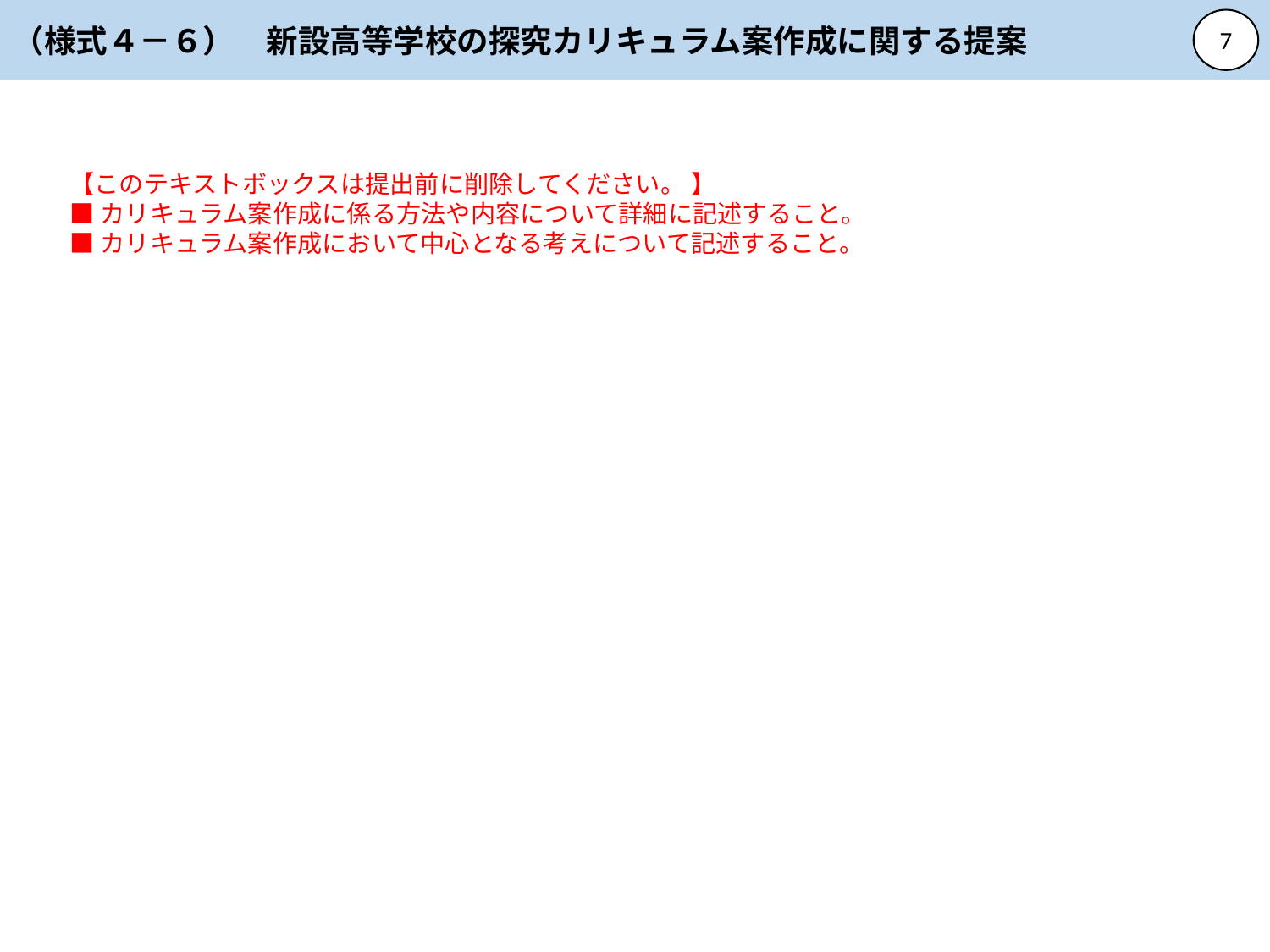

（様式４－６）　新設高等学校の探究カリキュラム案作成に関する提案
7
【このテキストボックスは提出前に削除してください。 】
■カリキュラム案作成に係る方法や内容について詳細に記述すること。
■カリキュラム案作成において中心となる考えについて記述すること。